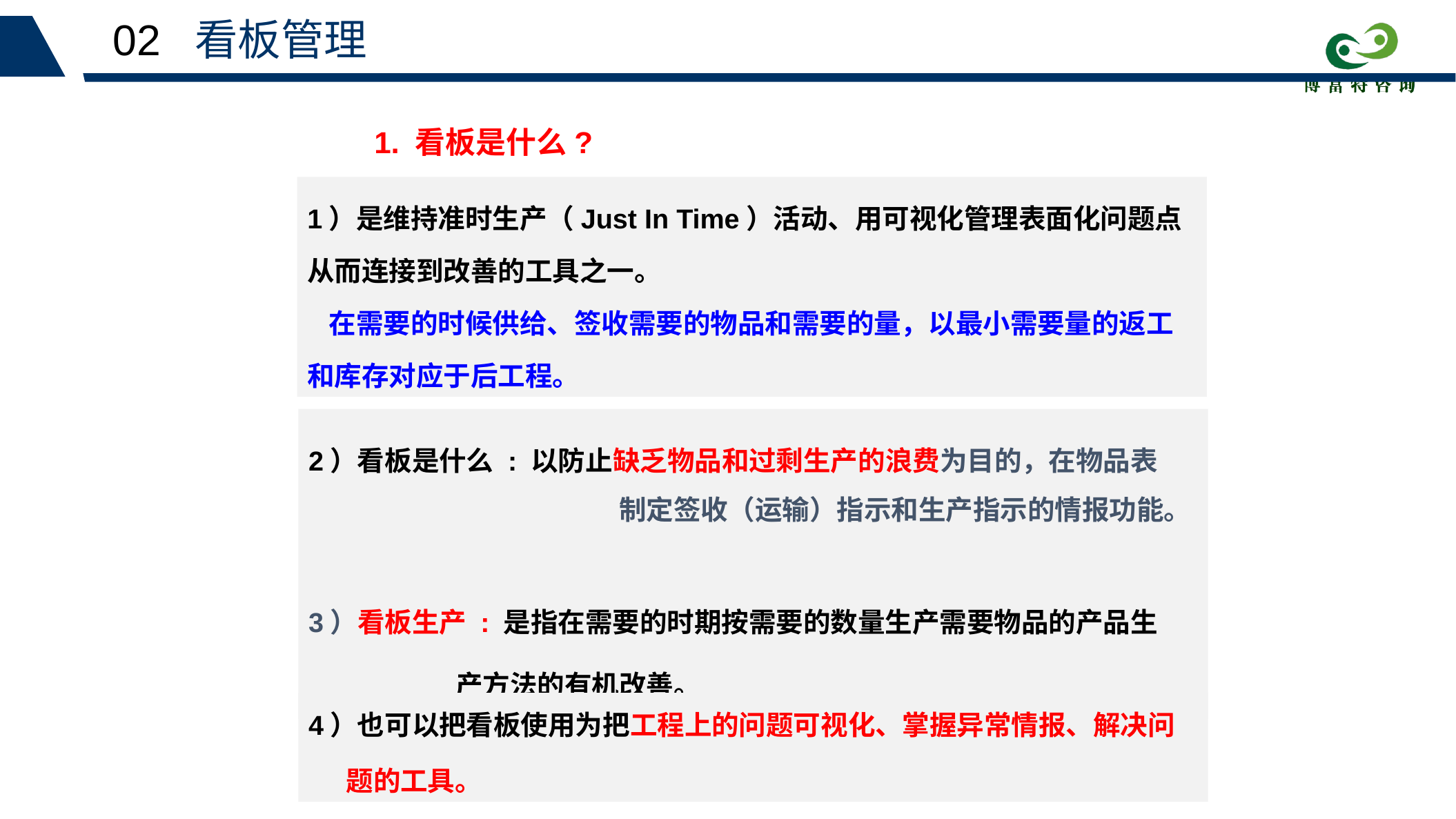

02  看板管理

1. 看板是什么?
1）是维持准时生产（Just In Time）活动、用可视化管理表面化问题点从而连接到改善的工具之一。
  在需要的时候供给、签收需要的物品和需要的量，以最小需要量的返工和库存对应于后工程。
2）看板是什么 : 以防止缺乏物品和过剩生产的浪费为目的，在物品表			制定签收（运输）指示和生产指示的情报功能。
3）看板生产 : 是指在需要的时期按需要的数量生产需要物品的产品生
	      产方法的有机改善。
4）也可以把看板使用为把工程上的问题可视化、掌握异常情报、解决问
     题的工具。